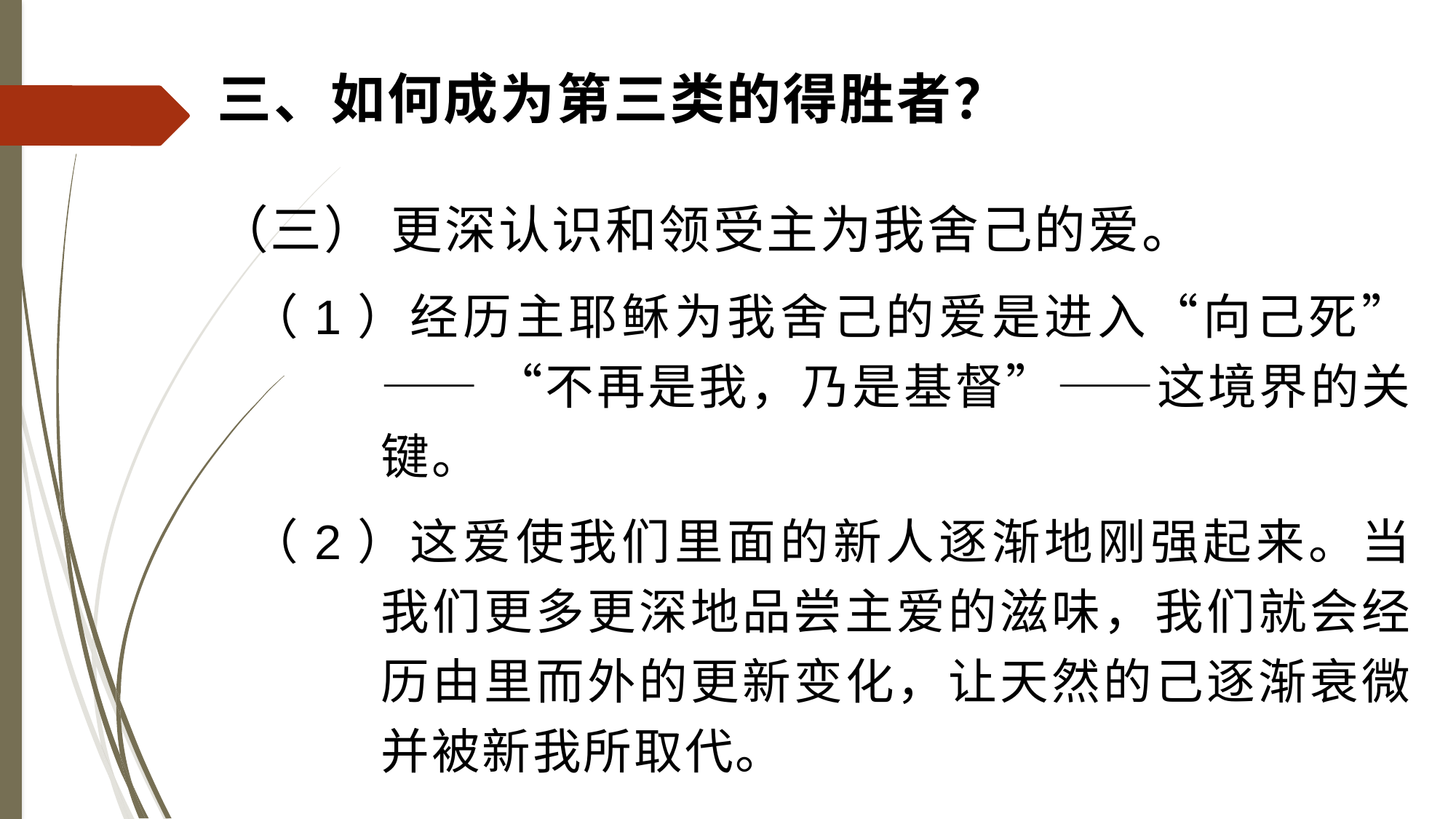

# 三、如何成为第三类的得胜者？
（三） 更深认识和领受主为我舍己的爱。
（1）经历主耶稣为我舍己的爱是进入“向己死”—— “不再是我，乃是基督”——这境界的关键。
（2）这爱使我们里面的新人逐渐地刚强起来。当我们更多更深地品尝主爱的滋味，我们就会经历由里而外的更新变化，让天然的己逐渐衰微并被新我所取代。